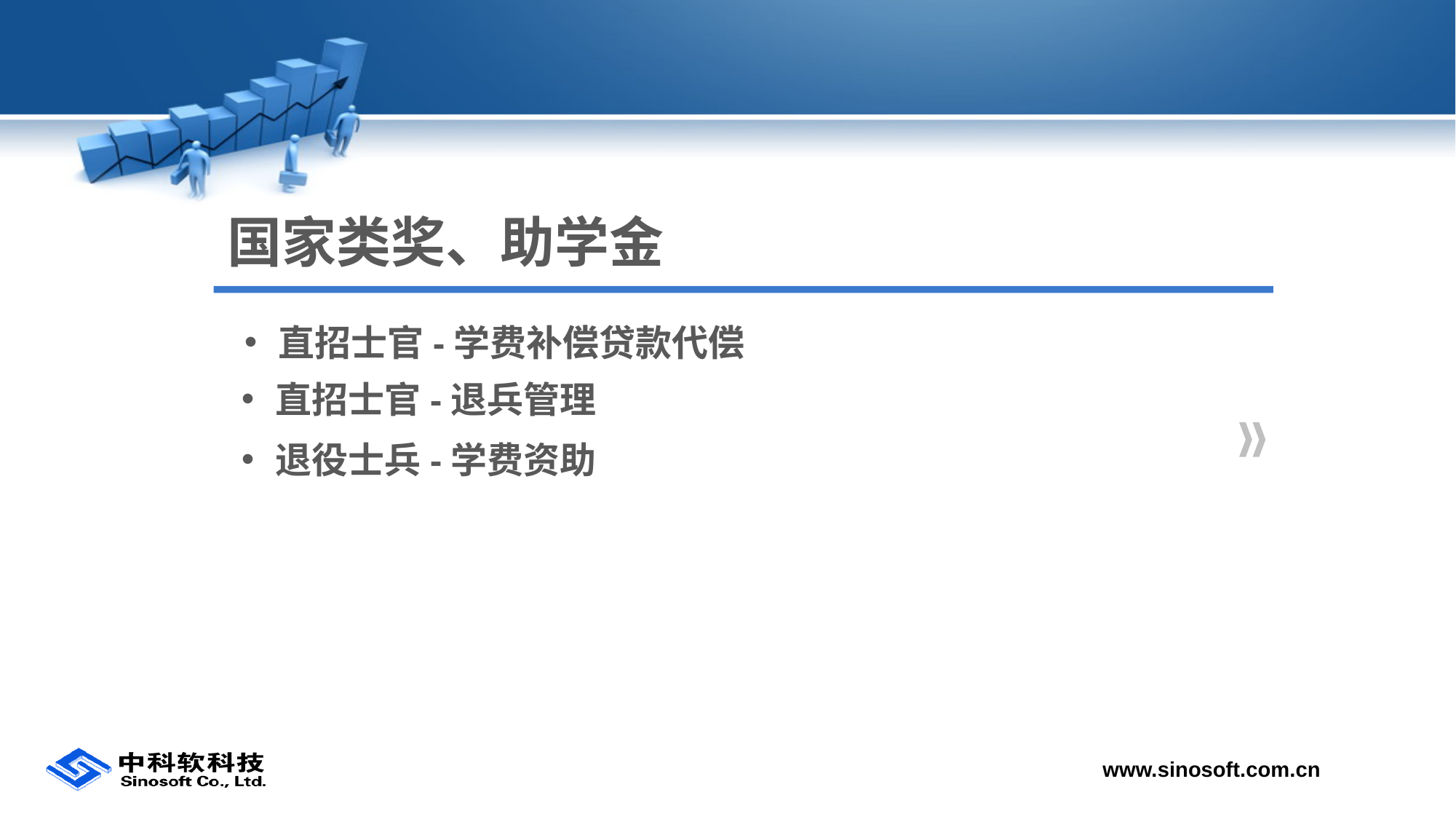

国家类奖、助学金

直招士官-学费补偿贷款代偿
直招士官-退兵管理

退役士兵-学费资助